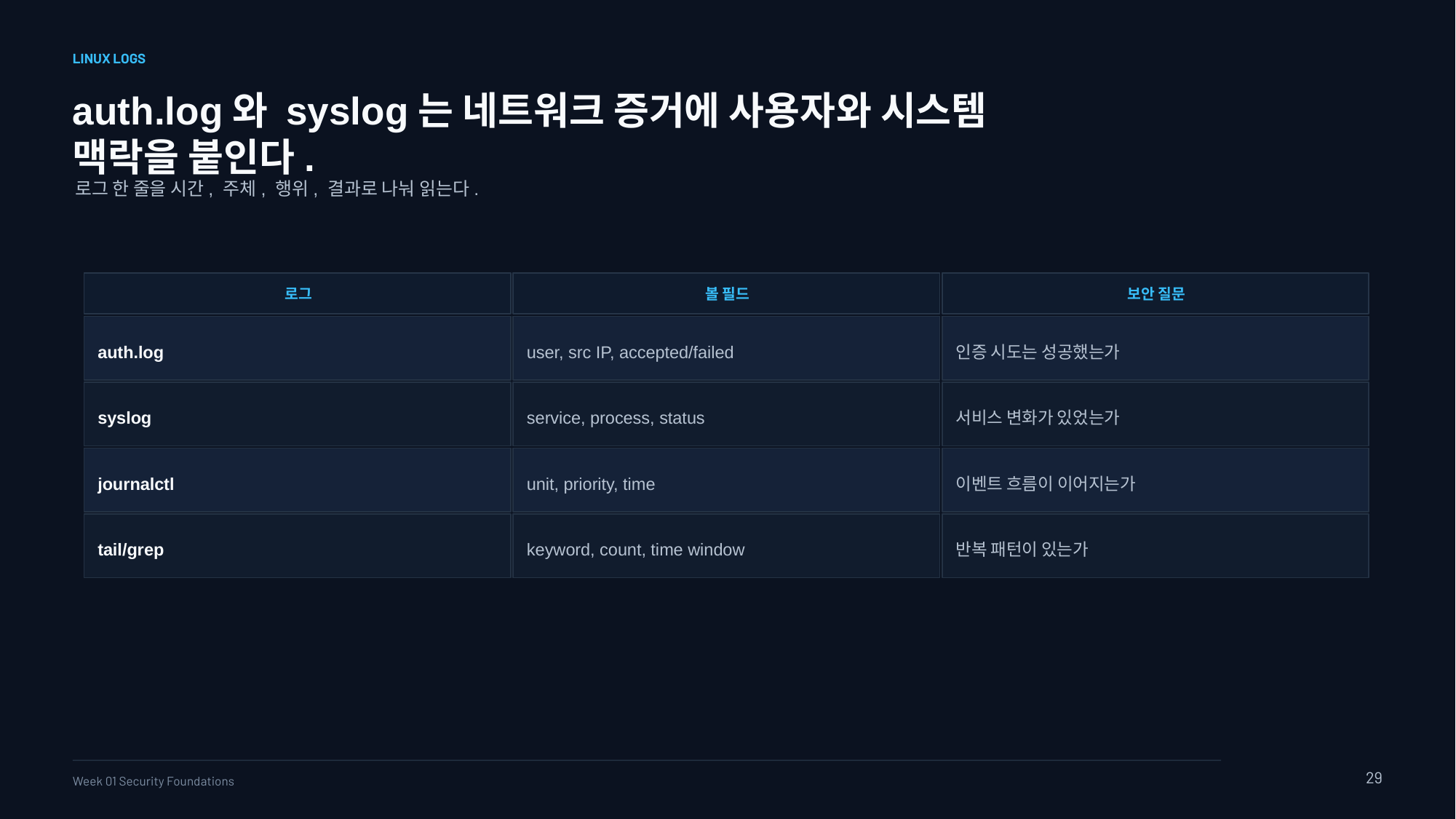

LINUX LOGS
auth.log와 syslog는 네트워크 증거에 사용자와 시스템 맥락을 붙인다.
로그 한 줄을 시간, 주체, 행위, 결과로 나눠 읽는다.

로그
볼 필드
보안 질문

auth.log
user, src IP, accepted/failed
인증 시도는 성공했는가

syslog
service, process, status
서비스 변화가 있었는가

journalctl
unit, priority, time
이벤트 흐름이 이어지는가

tail/grep
keyword, count, time window
반복 패턴이 있는가

29
Week 01 Security Foundations